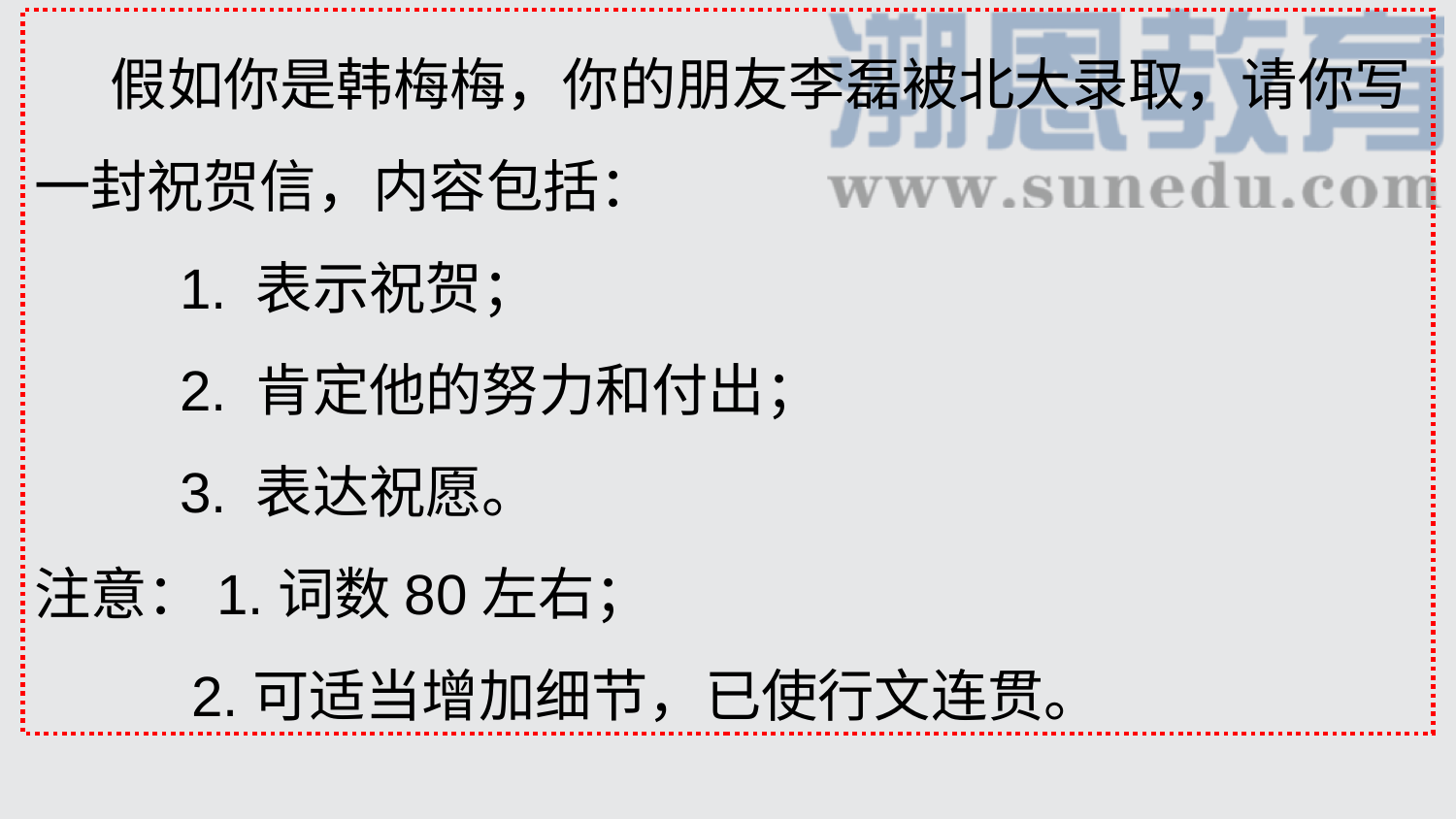

假如你是韩梅梅，你的朋友李磊被北大录取，请你写一封祝贺信，内容包括：
	1. 表示祝贺；
	2. 肯定他的努力和付出；
	3. 表达祝愿。
注意：1.词数80左右；
          2.可适当增加细节，已使行文连贯。